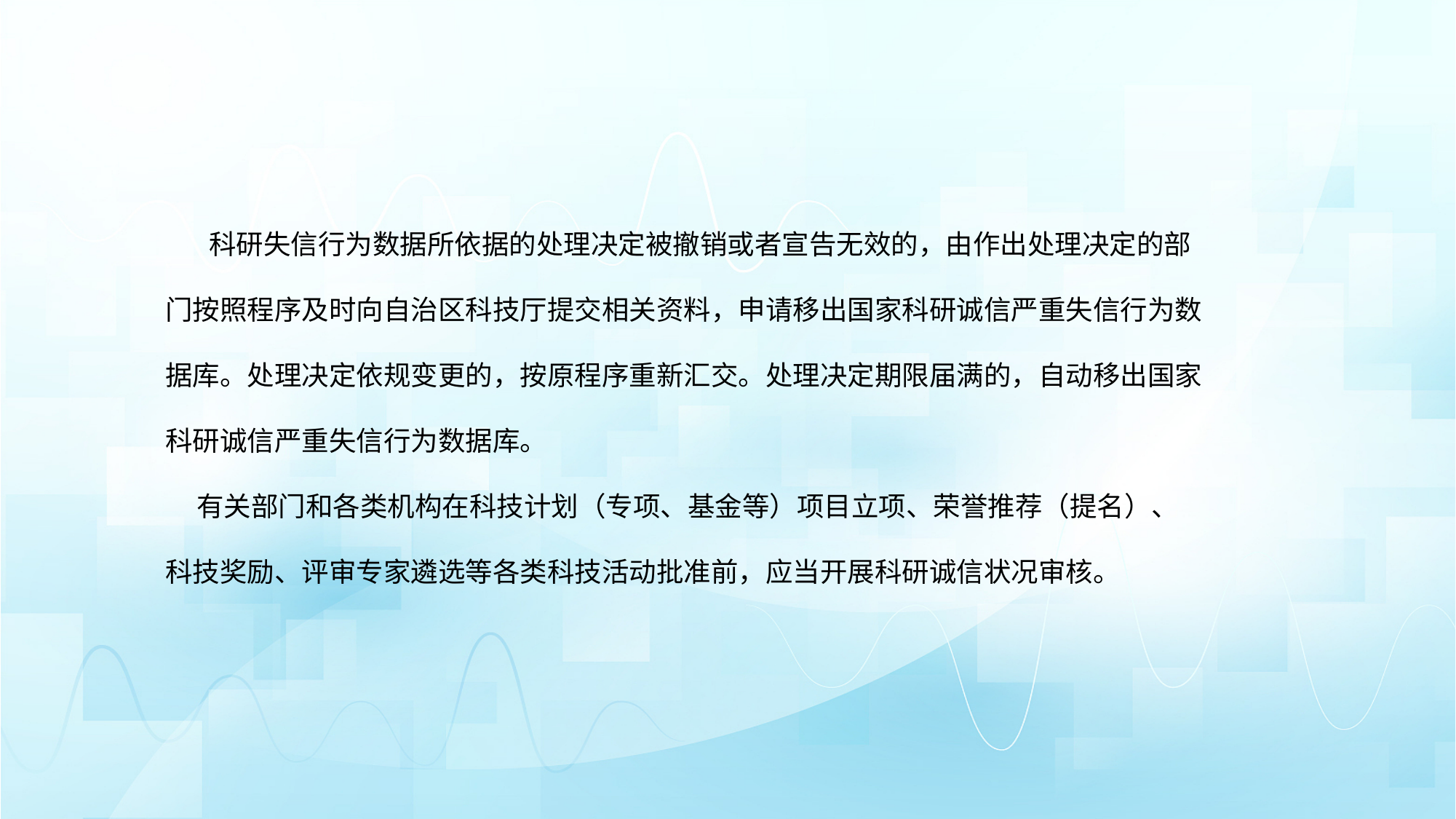

科研失信行为数据所依据的处理决定被撤销或者宣告无效的，由作出处理决定的部门按照程序及时向自治区科技厅提交相关资料，申请移出国家科研诚信严重失信行为数据库。处理决定依规变更的，按原程序重新汇交。处理决定期限届满的，自动移出国家科研诚信严重失信行为数据库。
    有关部门和各类机构在科技计划（专项、基金等）项目立项、荣誉推荐（提名）、科技奖励、评审专家遴选等各类科技活动批准前，应当开展科研诚信状况审核。